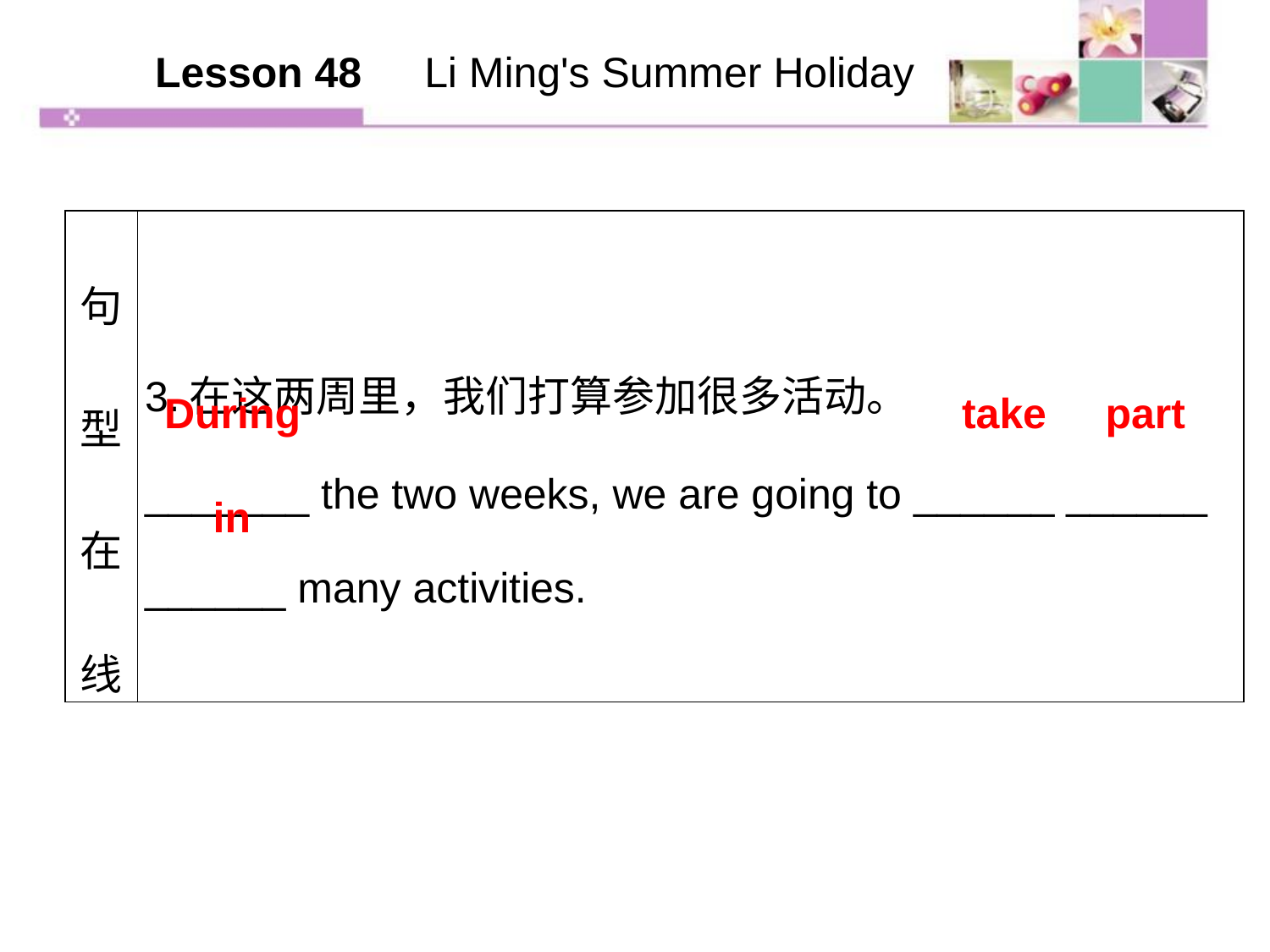

Lesson 48　Li Ming's Summer Holiday
| 句型在线 | 3.在这两周里，我们打算参加很多活动。 \_\_\_\_\_\_\_ the two weeks, we are going to \_\_\_\_\_\_ \_\_\_\_\_\_ \_\_\_\_\_\_ many activities. |
| --- | --- |
During                                                        take     part
in